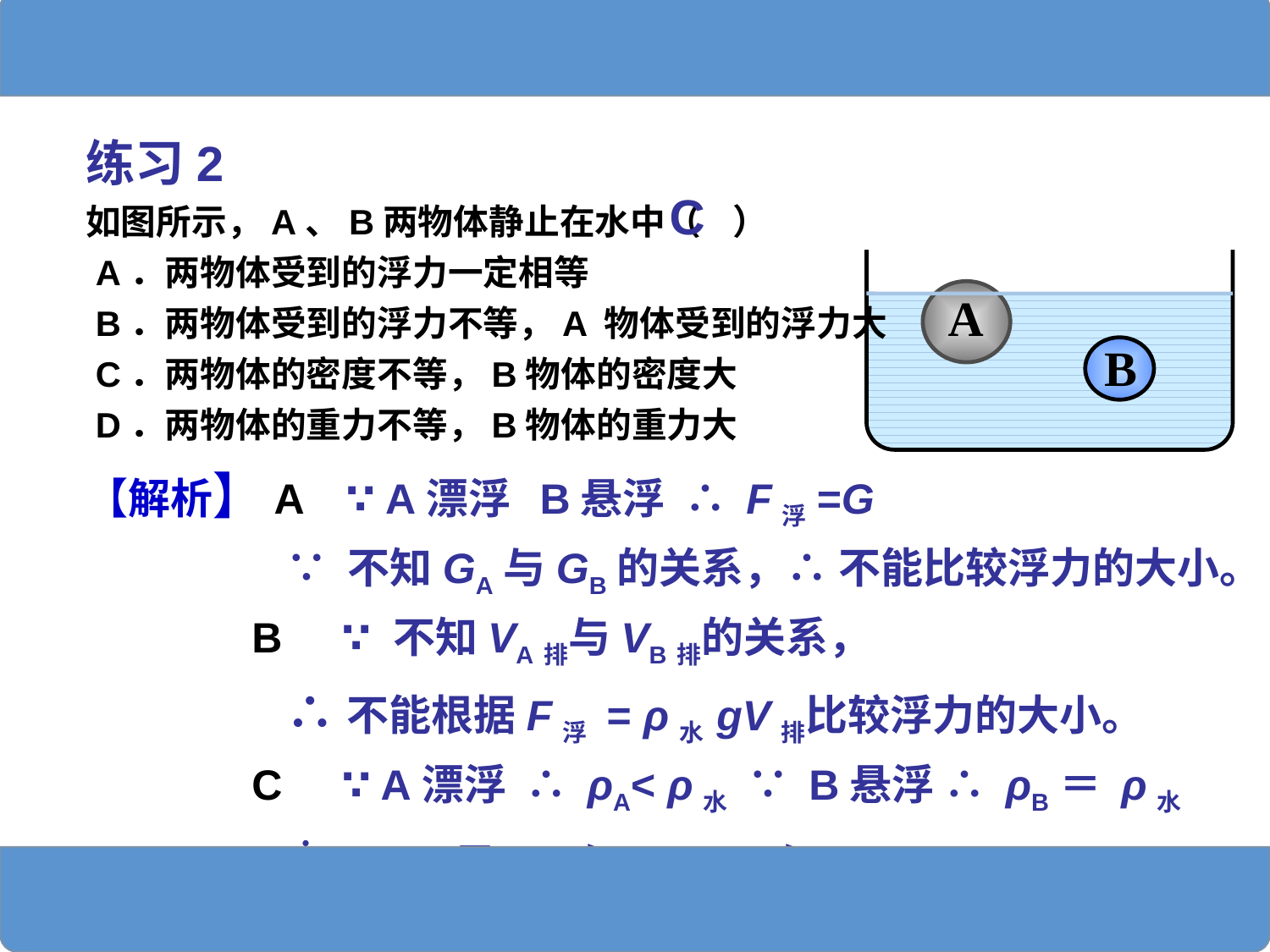

练习2
如图所示，A、B两物体静止在水中（    ）
 A．两物体受到的浮力一定相等
 B．两物体受到的浮力不等，A 物体受到的浮力大
 C．两物体的密度不等，B物体的密度大
 D．两物体的重力不等，B物体的重力大
C

A

B

【解析】A   ∵ A漂浮  B悬浮  ∴ F浮=G
                     ∵ 不知GA与GB的关系，∴ 不能比较浮力的大小。
              B     ∵ 不知VA排与VB排的关系，
                     ∴不能根据F浮 = ρ水 gV排比较浮力的大小。
              C     ∵ A漂浮  ∴ ρA< ρ水  ∵ B悬浮 ∴ ρB＝ ρ水
                     ∴　 ρB＝ ρ水> ρA ，ρB> ρA 。